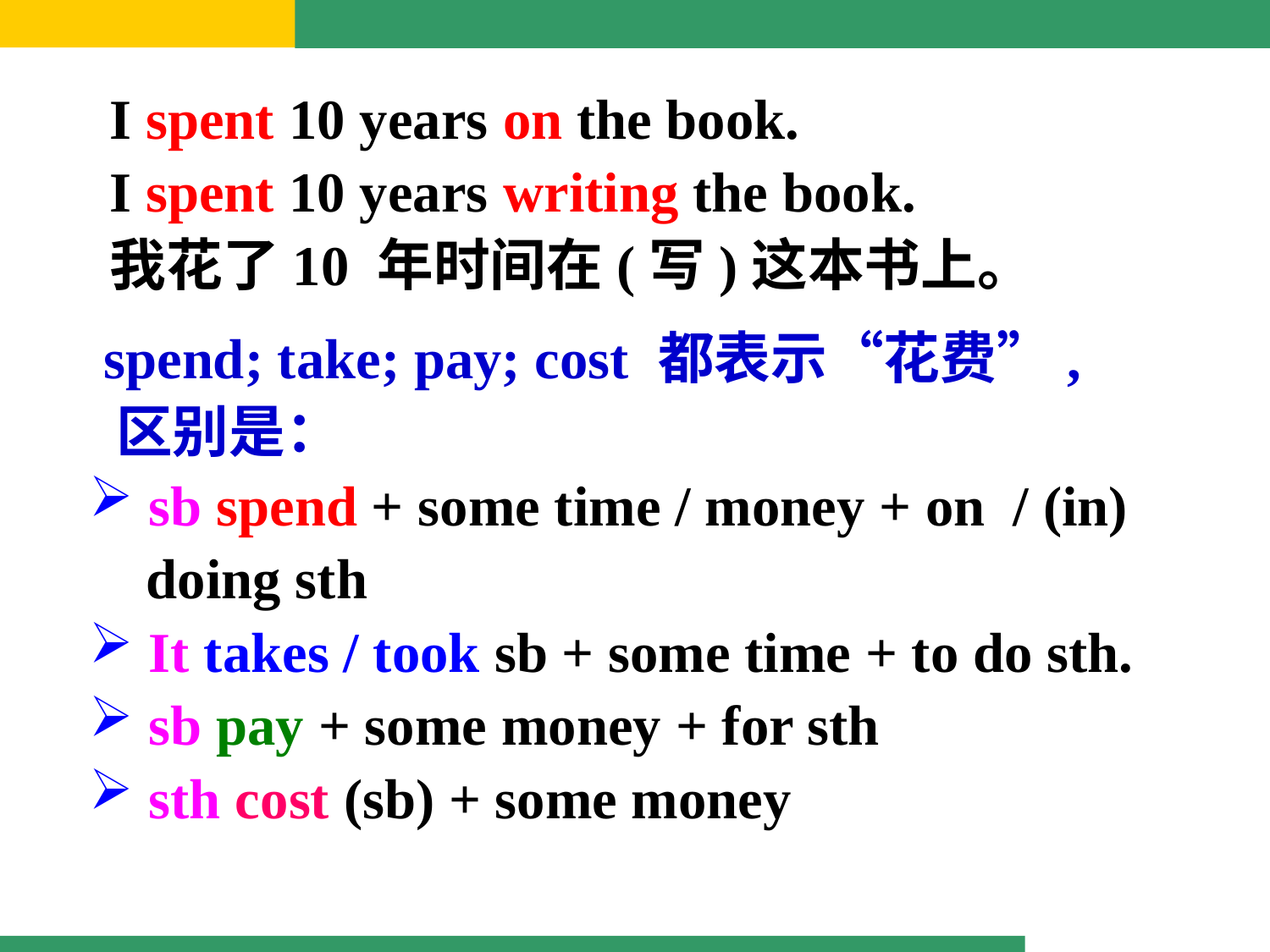

I spent 10 years on the book.
I spent 10 years writing the book.
我花了10 年时间在(写)这本书上。
 spend; take; pay; cost 都表示“花费”,
 区别是：
 sb spend + some time / money + on  / (in)
    doing sth
 It takes / took sb + some time + to do sth.
 sb pay + some money + for sth
 sth cost (sb) + some money